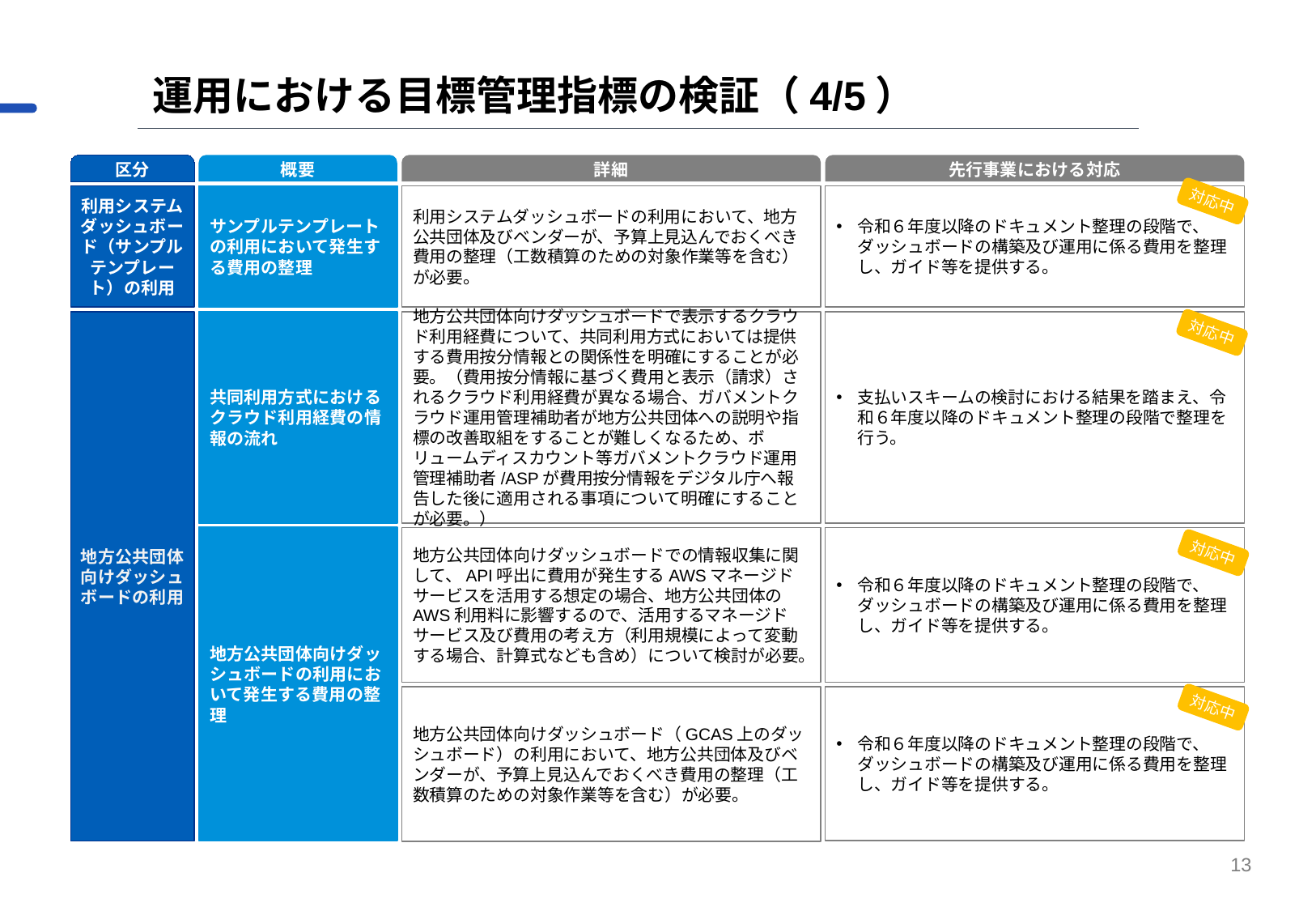

運用における目標管理指標の検証（4/5）
区分
概要
詳細
先行事業における対応
利用システムダッシュボード（サンプルテンプレート）の利用
サンプルテンプレートの利用において発生する費用の整理
利用システムダッシュボードの利用において、地方公共団体及びベンダーが、予算上見込んでおくべき費用の整理（工数積算のための対象作業等を含む）が必要。
令和６年度以降のドキュメント整理の段階で、ダッシュボードの構築及び運用に係る費用を整理し、ガイド等を提供する。
対応中
地方公共団体向けダッシュボードの利用
共同利用方式におけるクラウド利用経費の情報の流れ
地方公共団体向けダッシュボードで表示するクラウド利用経費について、共同利用方式においては提供する費用按分情報との関係性を明確にすることが必要。（費用按分情報に基づく費用と表示（請求）されるクラウド利用経費が異なる場合、ガバメントクラウド運用管理補助者が地方公共団体への説明や指標の改善取組をすることが難しくなるため、ボリュームディスカウント等ガバメントクラウド運用管理補助者/ASPが費用按分情報をデジタル庁へ報告した後に適用される事項について明確にすることが必要。）
支払いスキームの検討における結果を踏まえ、令和６年度以降のドキュメント整理の段階で整理を行う。
対応中
地方公共団体向けダッシュボードの利用において発生する費用の整理
地方公共団体向けダッシュボードでの情報収集に関して、API呼出に費用が発生するAWSマネージドサービスを活用する想定の場合、地方公共団体のAWS利用料に影響するので、活用するマネージドサービス及び費用の考え方（利用規模によって変動する場合、計算式なども含め）について検討が必要。
令和６年度以降のドキュメント整理の段階で、ダッシュボードの構築及び運用に係る費用を整理し、ガイド等を提供する。
対応中
令和６年度以降のドキュメント整理の段階で、ダッシュボードの構築及び運用に係る費用を整理し、ガイド等を提供する。
地方公共団体向けダッシュボード（GCAS上のダッシュボード）の利用において、地方公共団体及びベンダーが、予算上見込んでおくべき費用の整理（工数積算のための対象作業等を含む）が必要。
対応中
13